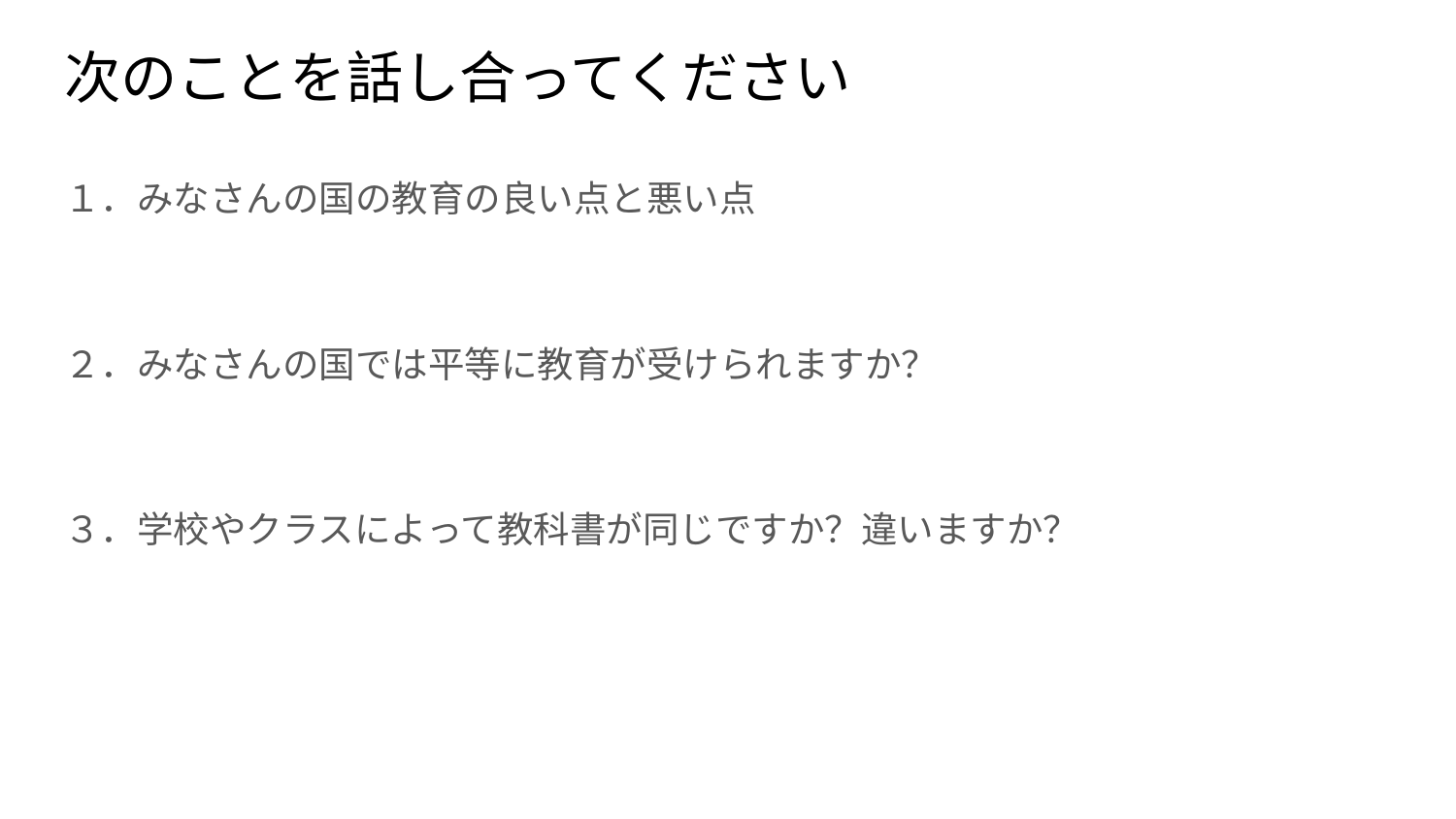

# 次のことを話し合ってください
１．みなさんの国の教育の良い点と悪い点

２．みなさんの国では平等に教育が受けられますか？

３．学校やクラスによって教科書が同じですか？違いますか？